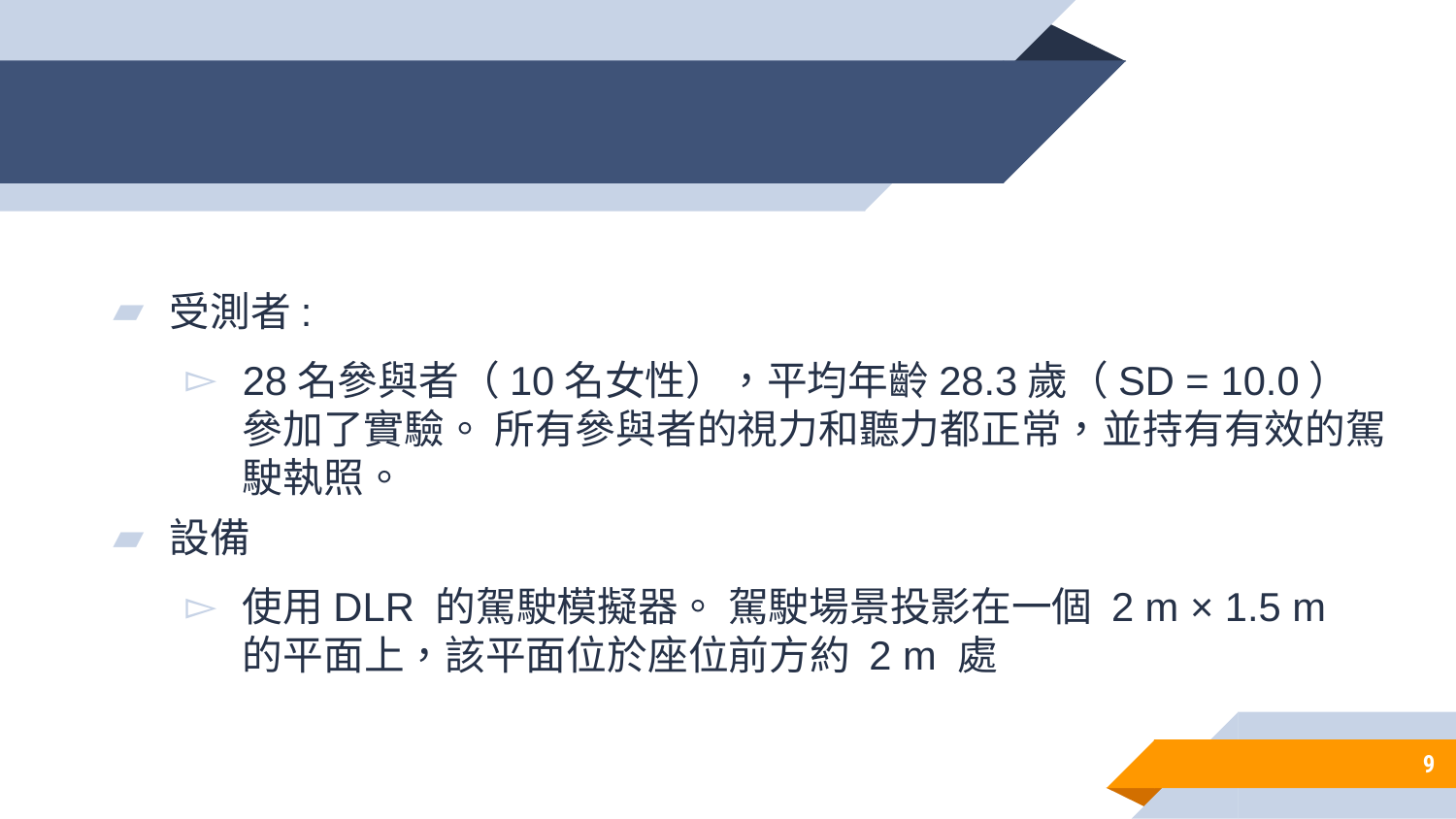

#
受測者:
28名參與者（10名女性），平均年齡28.3歲（SD = 10.0）參加了實驗。 所有參與者的視力和聽力都正常，並持有有效的駕駛執照。
設備
使用DLR 的駕駛模擬器。 駕駛場景投影在一個 2 m × 1.5 m 的平面上，該平面位於座位前方約 2 m 處
9